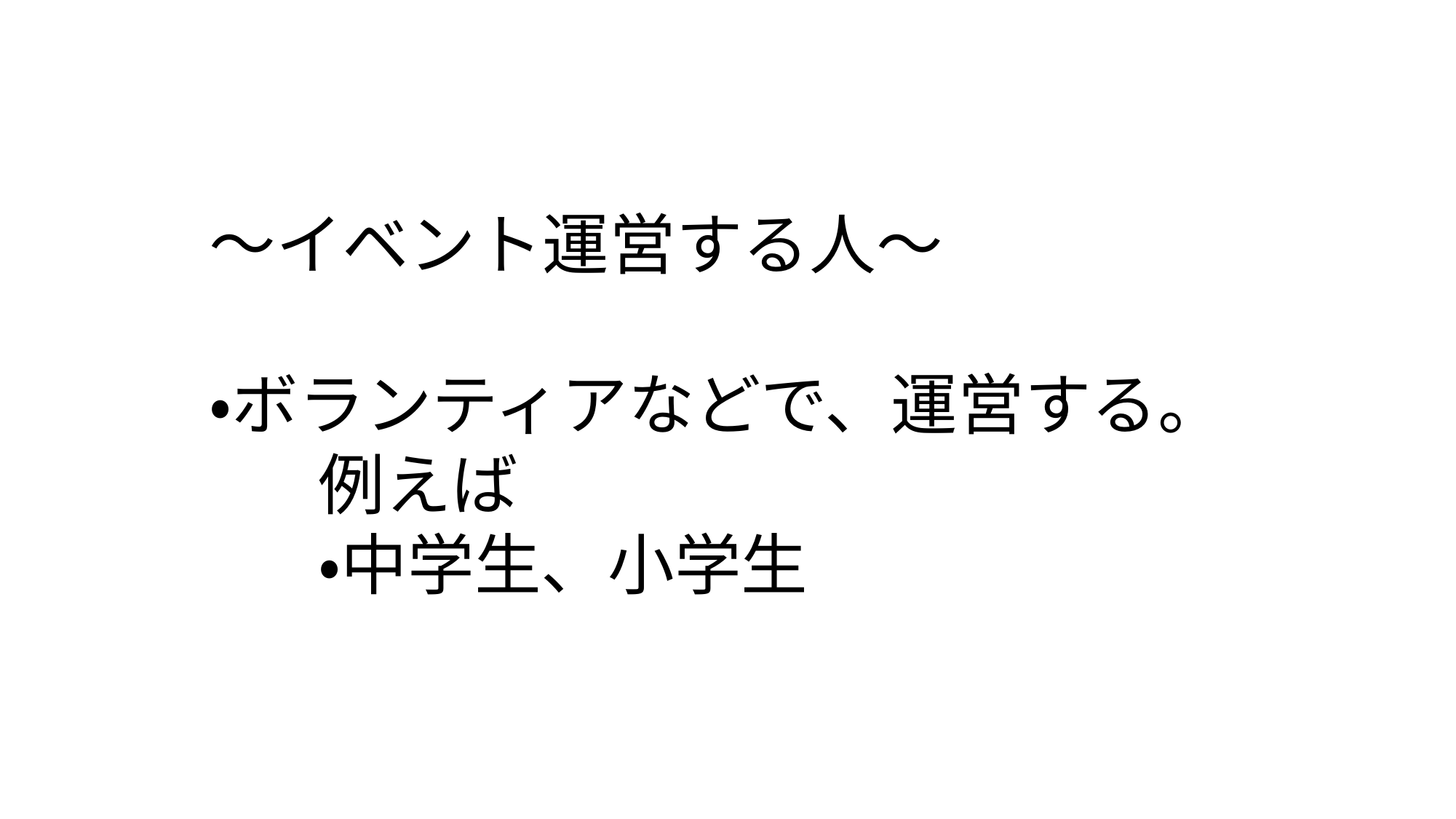

～イベント運営する人～

・ボランティアなどで、運営する。
	例えば
	・中学生、小学生